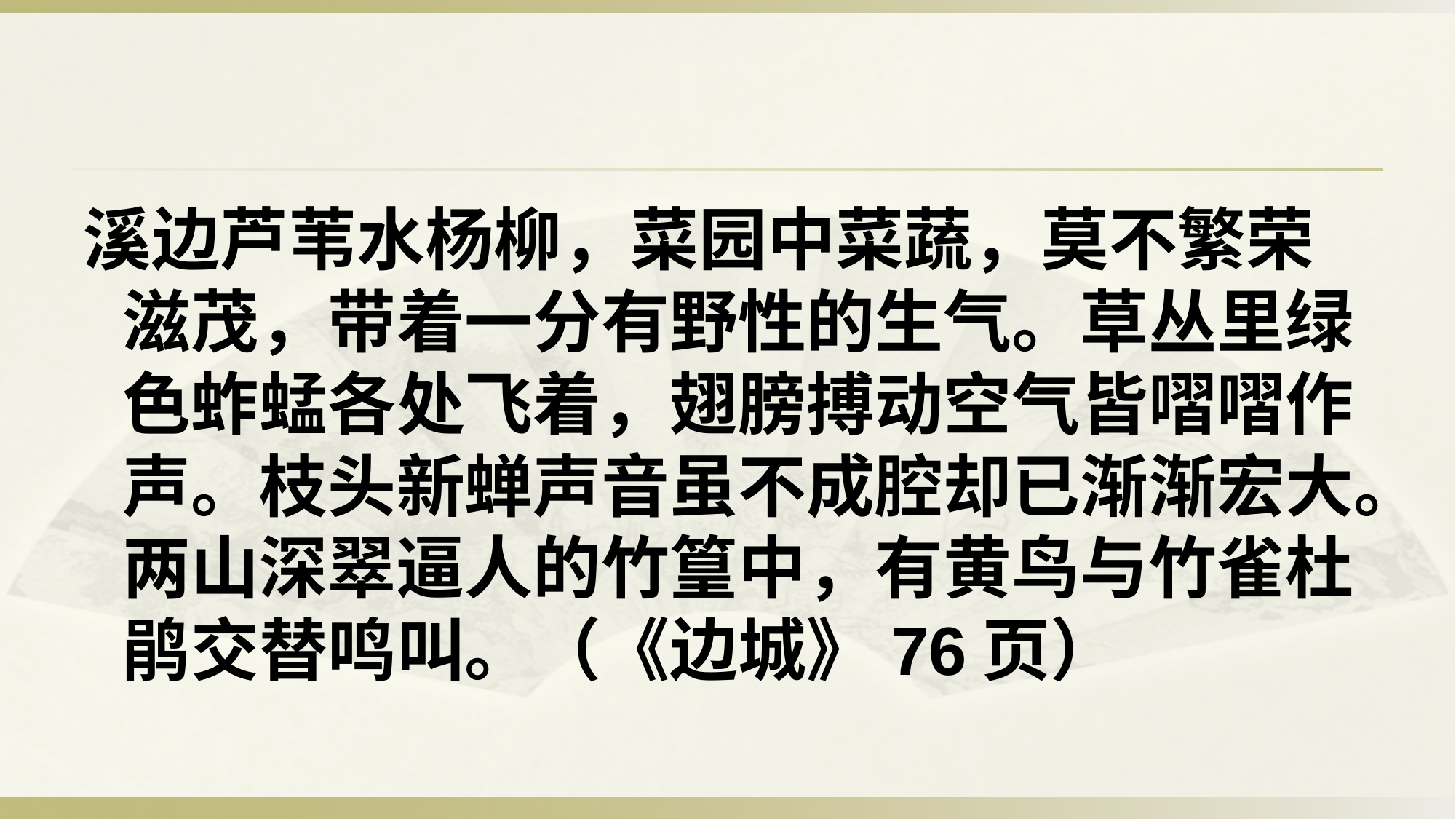

#
溪边芦苇水杨柳，菜园中菜蔬，莫不繁荣滋茂，带着一分有野性的生气。草丛里绿色蚱蜢各处飞着，翅膀搏动空气皆㗩㗩作声。枝头新蝉声音虽不成腔却已渐渐宏大。两山深翠逼人的竹篁中，有黄鸟与竹雀杜鹃交替鸣叫。（《边城》76页）